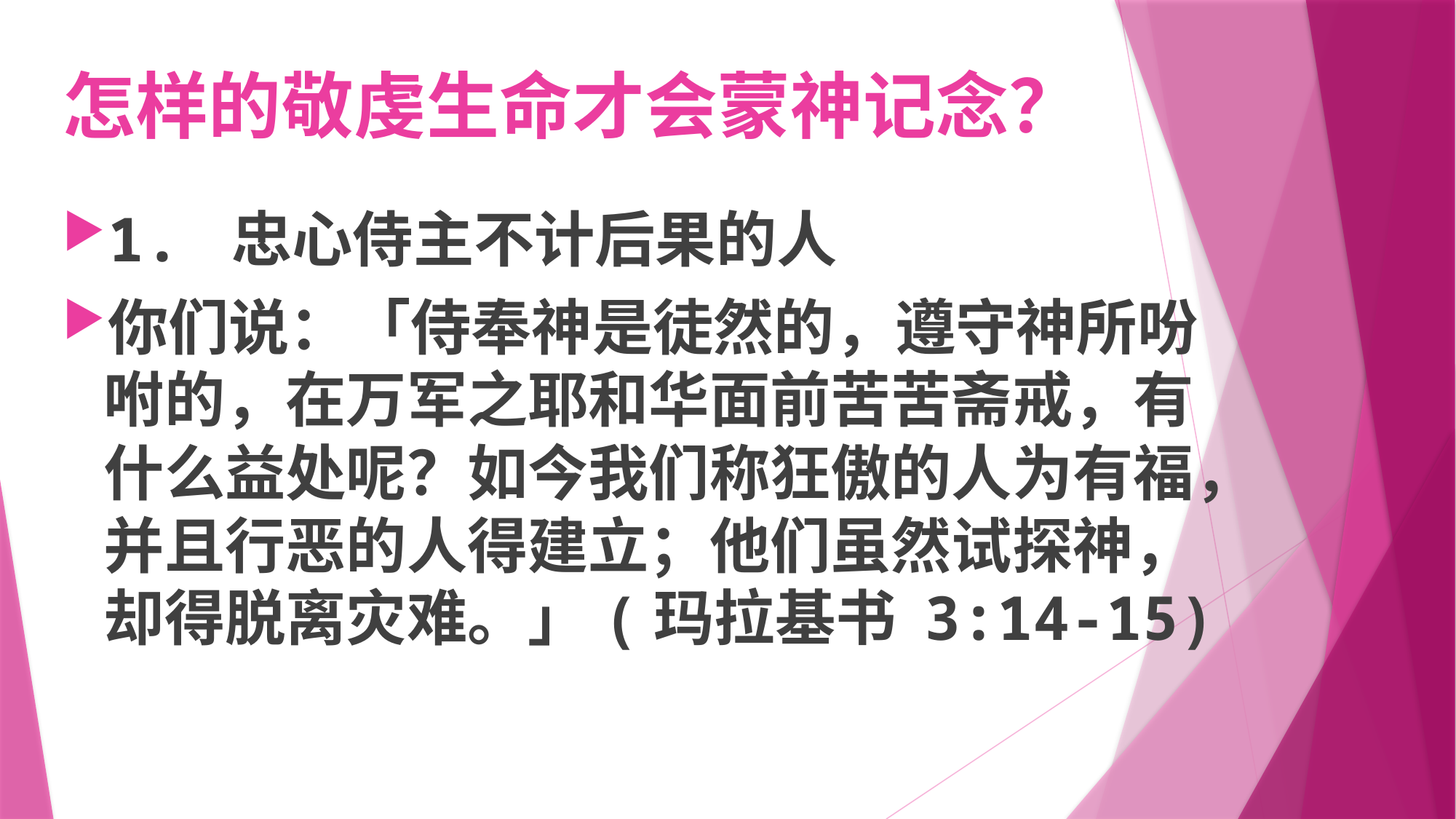

# 怎样的敬虔生命才会蒙神记念？
1. 忠心侍主不计后果的人
你们说：「侍奉神是徒然的，遵守神所吩咐的，在万军之耶和华面前苦苦斋戒，有什么益处呢？如今我们称狂傲的人为有福，并且行恶的人得建立；他们虽然试探神，却得脱离灾难。」(玛拉基书 3:14-15)